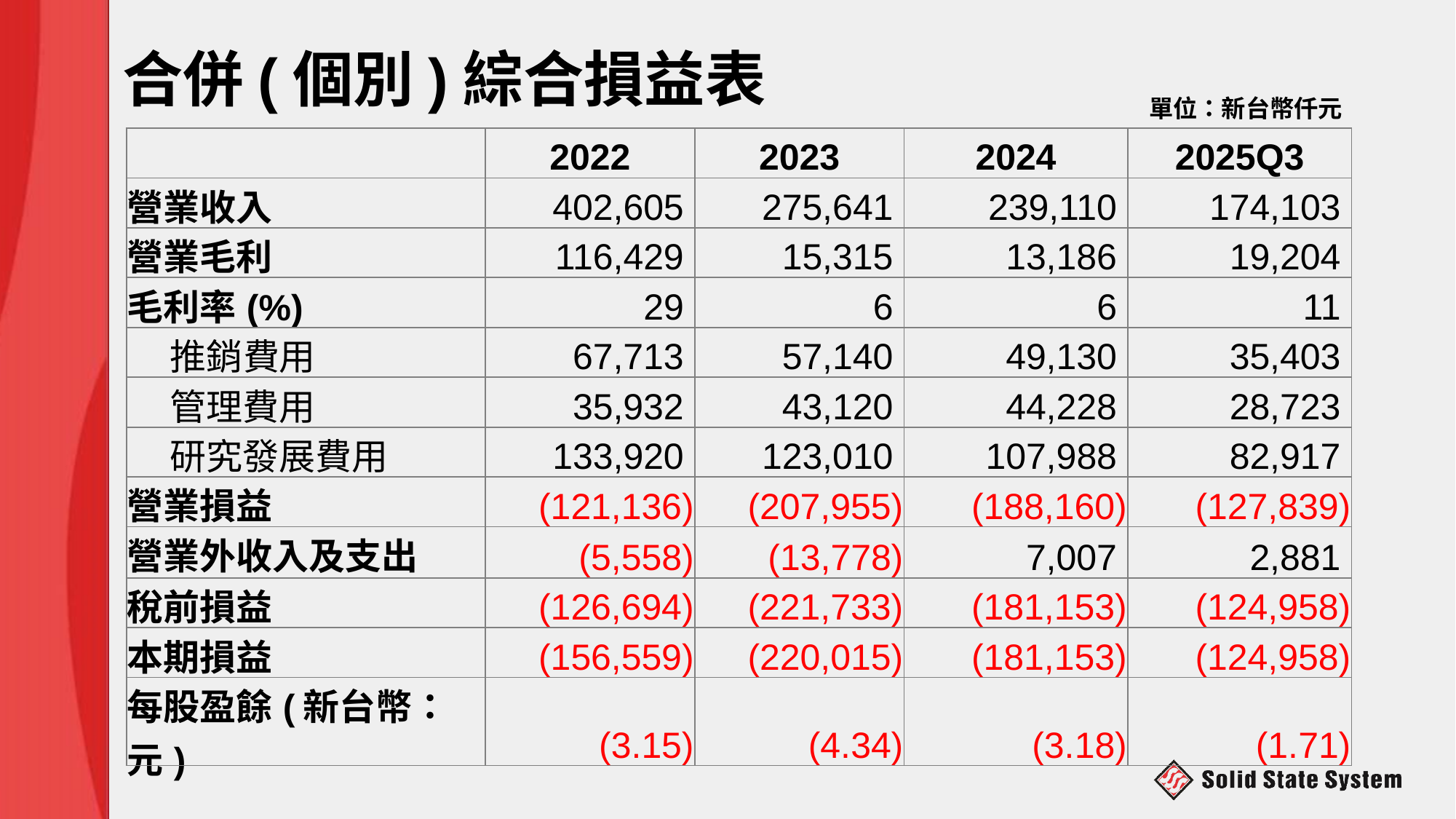

# 合併(個別)綜合損益表
單位：新台幣仟元
|  | 2022 | 2023 | 2024 | 2025Q3 |
| --- | --- | --- | --- | --- |
| 營業收入 | 402,605 | 275,641 | 239,110 | 174,103 |
| 營業毛利 | 116,429 | 15,315 | 13,186 | 19,204 |
| 毛利率(%) | 29 | 6 | 6 | 11 |
| 推銷費用 | 67,713 | 57,140 | 49,130 | 35,403 |
| 管理費用 | 35,932 | 43,120 | 44,228 | 28,723 |
| 研究發展費用 | 133,920 | 123,010 | 107,988 | 82,917 |
| 營業損益 | (121,136) | (207,955) | (188,160) | (127,839) |
| 營業外收入及支出 | (5,558) | (13,778) | 7,007 | 2,881 |
| 稅前損益 | (126,694) | (221,733) | (181,153) | (124,958) |
| 本期損益 | (156,559) | (220,015) | (181,153) | (124,958) |
| 每股盈餘(新台幣：元) | (3.15) | (4.34) | (3.18) | (1.71) |